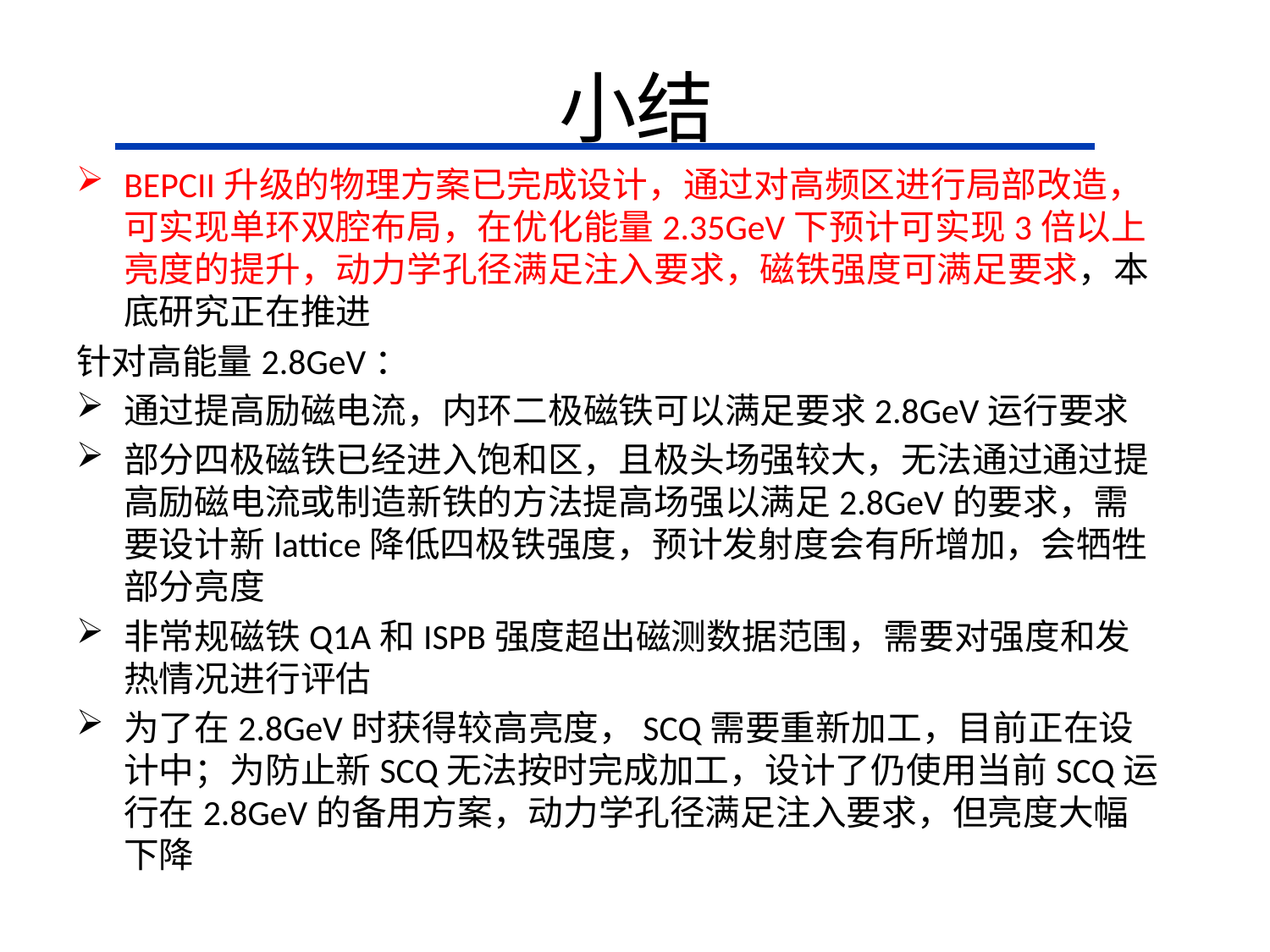

# 小结
BEPCII升级的物理方案已完成设计，通过对高频区进行局部改造，可实现单环双腔布局，在优化能量2.35GeV下预计可实现3倍以上亮度的提升，动力学孔径满足注入要求，磁铁强度可满足要求，本底研究正在推进
针对高能量2.8GeV：
通过提高励磁电流，内环二极磁铁可以满足要求2.8GeV运行要求
部分四极磁铁已经进入饱和区，且极头场强较大，无法通过通过提高励磁电流或制造新铁的方法提高场强以满足2.8GeV的要求，需要设计新lattice降低四极铁强度，预计发射度会有所增加，会牺牲部分亮度
非常规磁铁Q1A和ISPB强度超出磁测数据范围，需要对强度和发热情况进行评估
为了在2.8GeV时获得较高亮度，SCQ需要重新加工，目前正在设计中；为防止新SCQ无法按时完成加工，设计了仍使用当前SCQ运行在2.8GeV的备用方案，动力学孔径满足注入要求，但亮度大幅下降